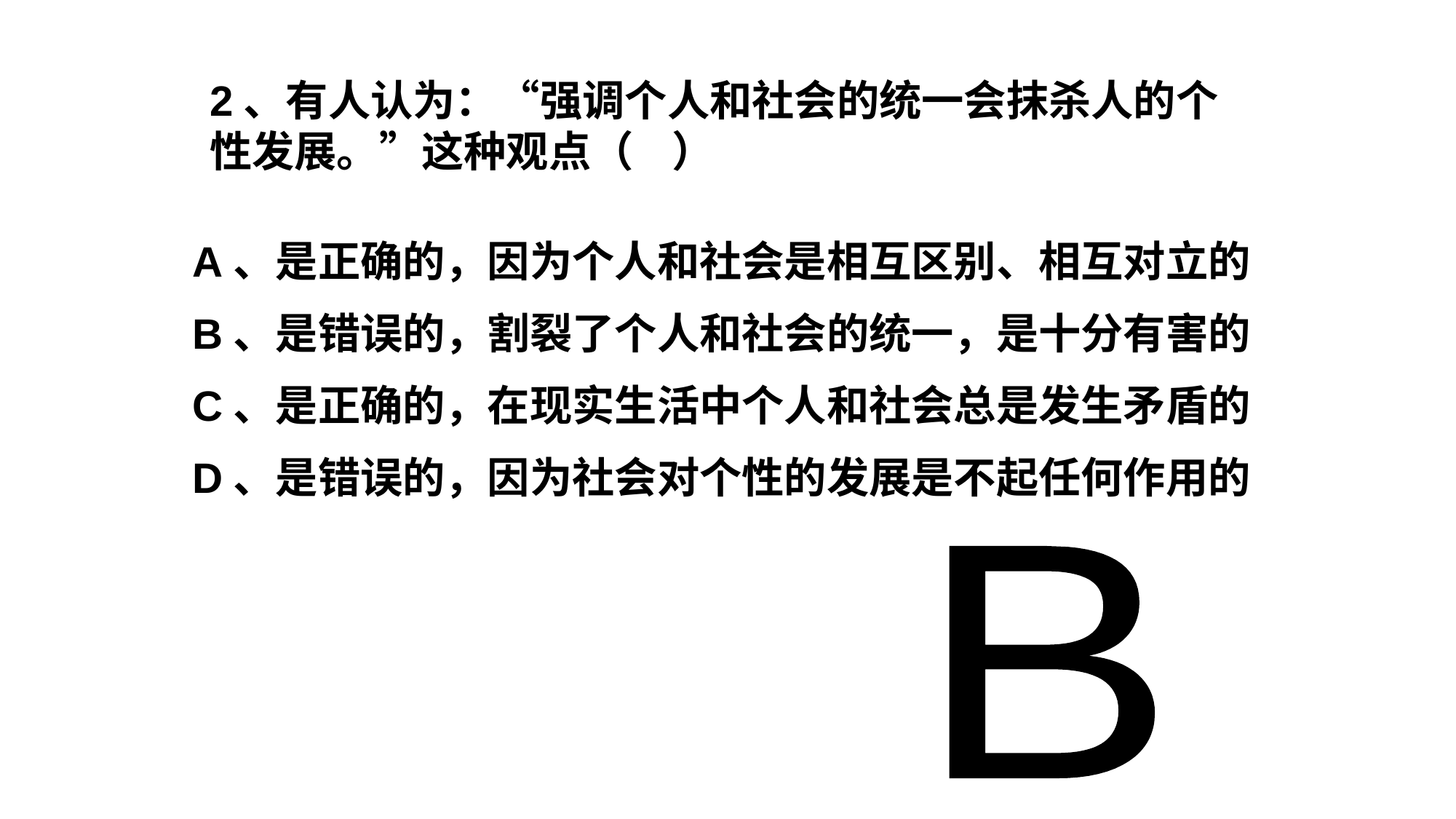

2、有人认为：“强调个人和社会的统一会抹杀人的个性发展。”这种观点（    ）
A、是正确的，因为个人和社会是相互区别、相互对立的
B、是错误的，割裂了个人和社会的统一，是十分有害的
C、是正确的，在现实生活中个人和社会总是发生矛盾的
D、是错误的，因为社会对个性的发展是不起任何作用的
B